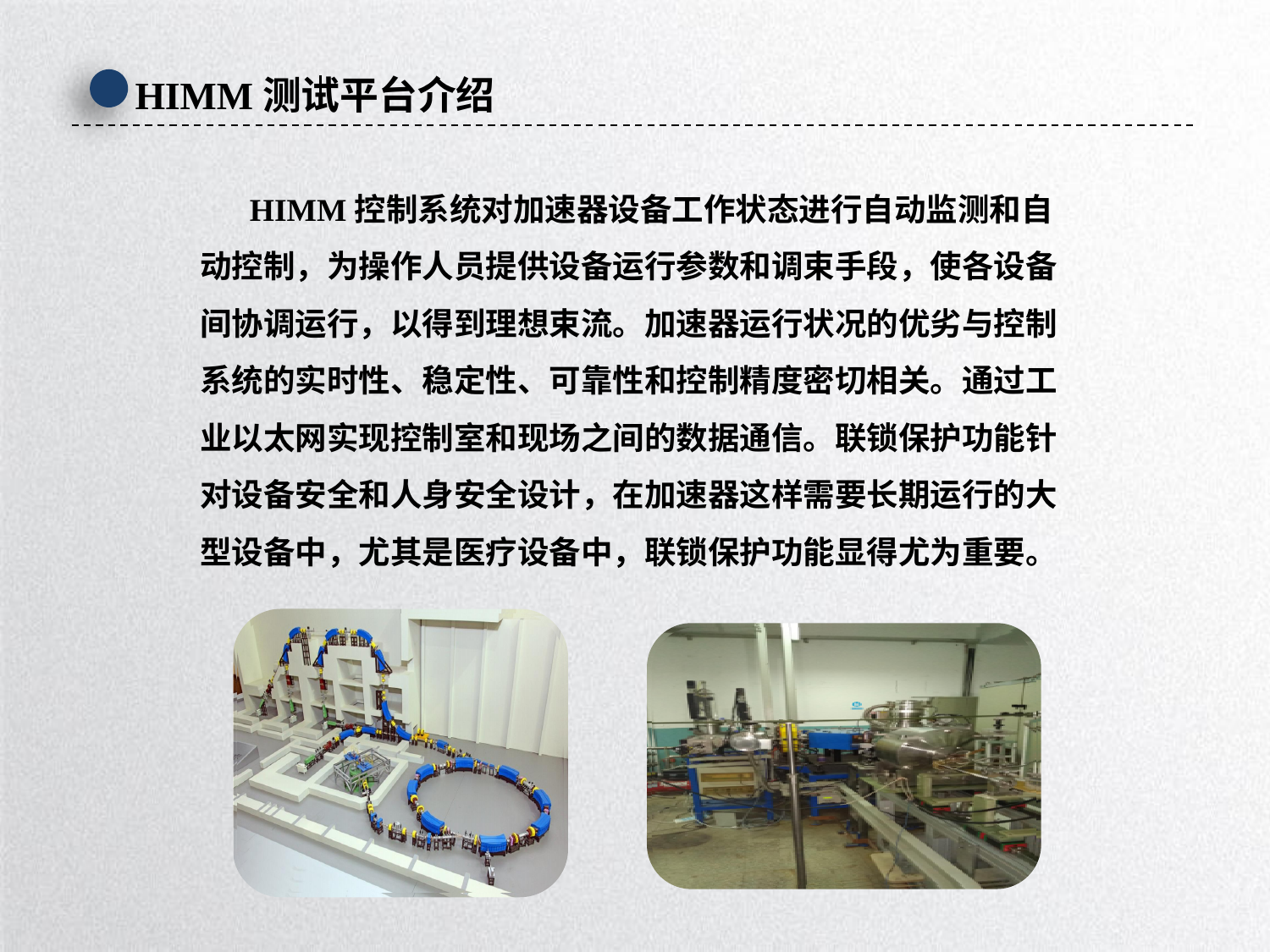

HIMM测试平台介绍

      HIMM控制系统对加速器设备工作状态进行自动监测和自动控制，为操作人员提供设备运行参数和调束手段，使各设备间协调运行，以得到理想束流。加速器运行状况的优劣与控制系统的实时性、稳定性、可靠性和控制精度密切相关。通过工业以太网实现控制室和现场之间的数据通信。联锁保护功能针对设备安全和人身安全设计，在加速器这样需要长期运行的大型设备中，尤其是医疗设备中，联锁保护功能显得尤为重要。